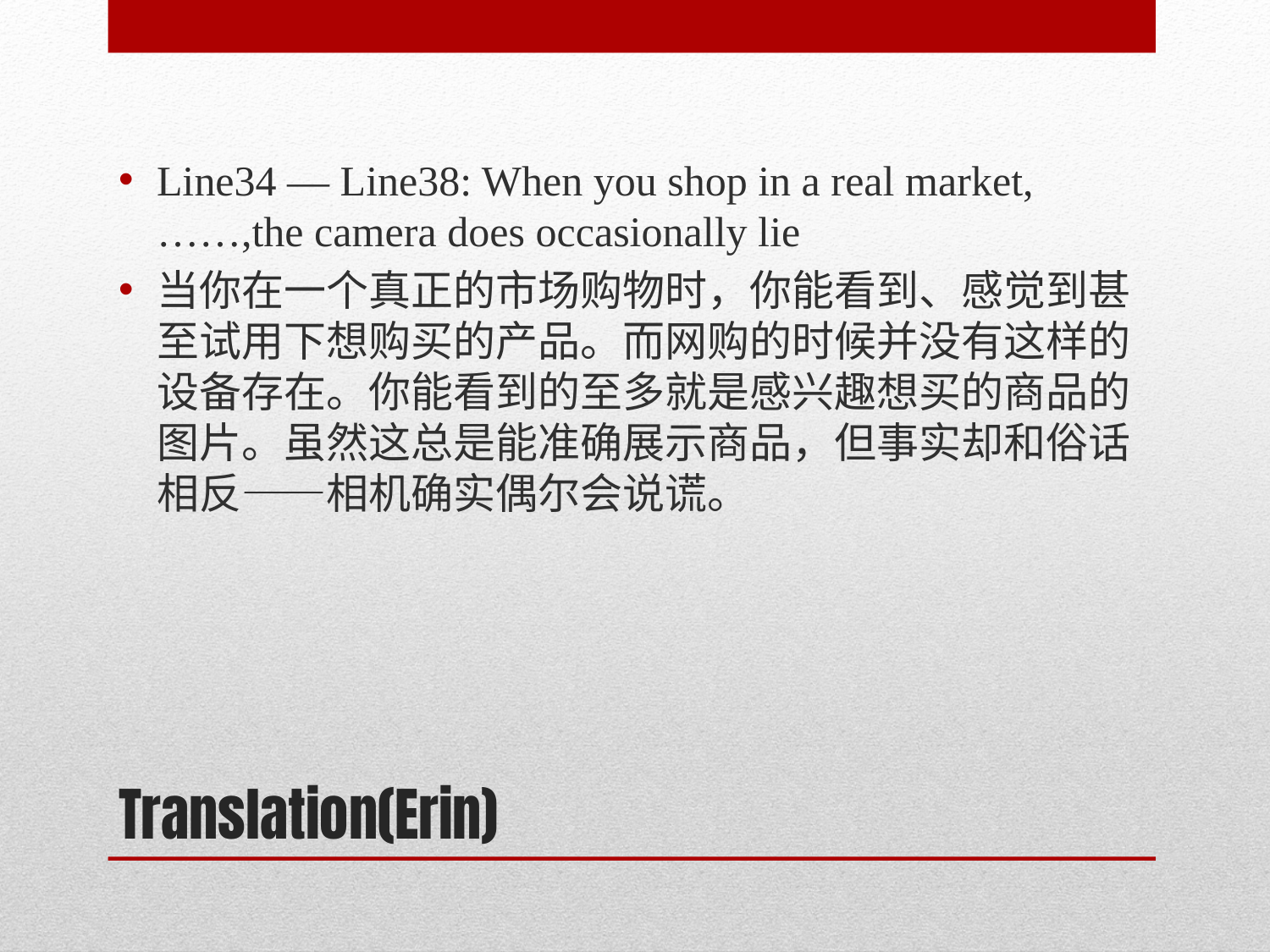

Line34 — Line38: When you shop in a real market,……,the camera does occasionally lie
当你在一个真正的市场购物时，你能看到、感觉到甚至试用下想购买的产品。而网购的时候并没有这样的设备存在。你能看到的至多就是感兴趣想买的商品的图片。虽然这总是能准确展示商品，但事实却和俗话相反——相机确实偶尔会说谎。

# Translation(Erin)